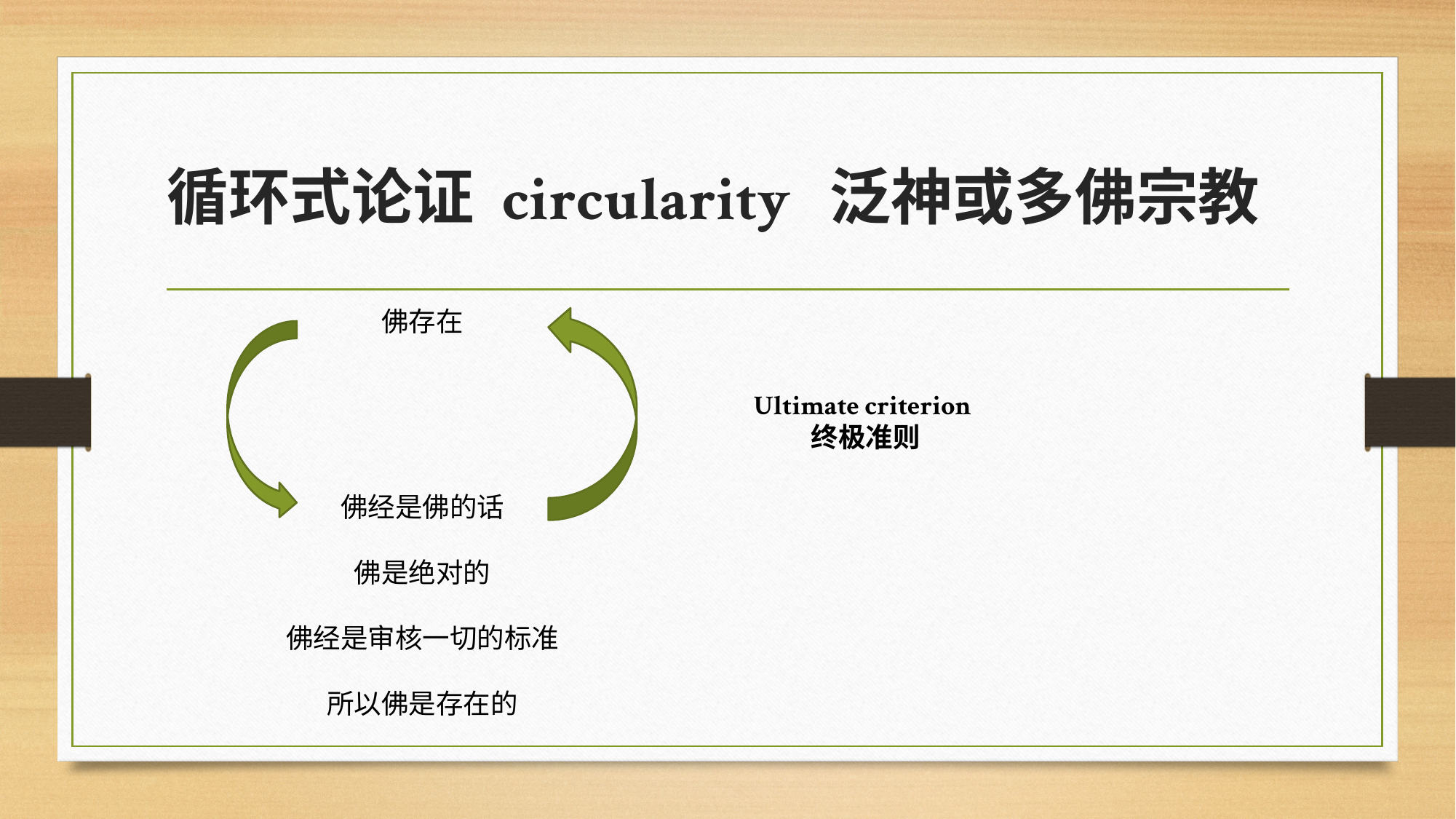

# 循环式论证 circularity  泛神或多佛宗教
佛存在

Ultimate criterion
终极准则

佛经是佛的话

佛是绝对的

佛经是审核一切的标准

所以佛是存在的